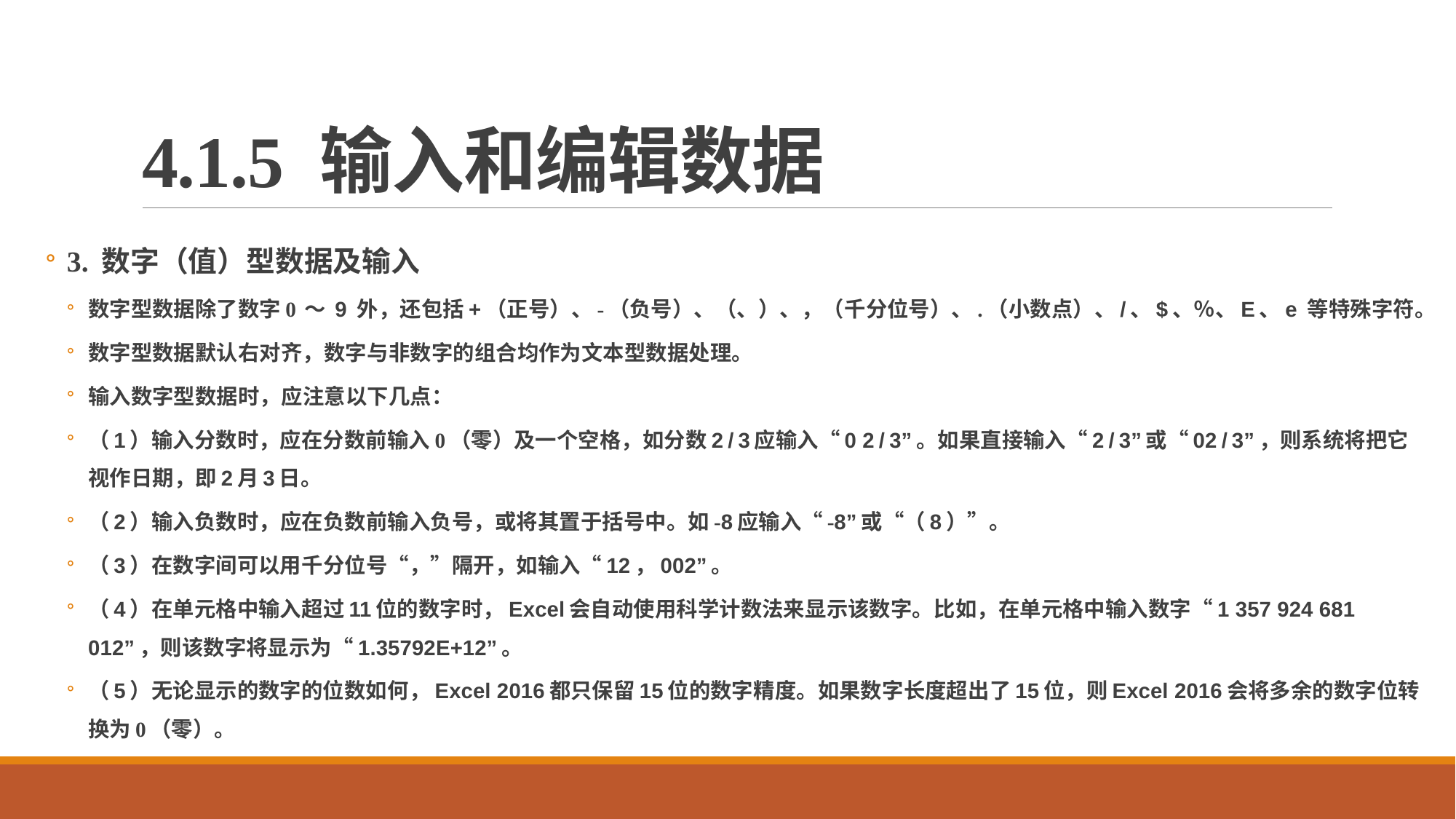

# 4.1.5 输入和编辑数据
3. 数字（值）型数据及输入
数字型数据除了数字0 ～ 9 外，还包括+（正号）、-（负号）、（、）、，（千分位号）、.（小数点）、/、$、％、E、e 等特殊字符。
数字型数据默认右对齐，数字与非数字的组合均作为文本型数据处理。
输入数字型数据时，应注意以下几点：
（1）输入分数时，应在分数前输入0（零）及一个空格，如分数2 / 3应输入“0 2 / 3”。如果直接输入“2 / 3”或“02 / 3”，则系统将把它视作日期，即2月3日。
（2）输入负数时，应在负数前输入负号，或将其置于括号中。如-8应输入“-8”或“（8）”。
（3）在数字间可以用千分位号“，”隔开，如输入“12，002”。
（4）在单元格中输入超过11位的数字时，Excel会自动使用科学计数法来显示该数字。比如，在单元格中输入数字“1 357 924 681 012”，则该数字将显示为“1.35792E+12”。
（5）无论显示的数字的位数如何，Excel 2016都只保留15位的数字精度。如果数字长度超出了15位，则Excel 2016会将多余的数字位转换为0（零）。